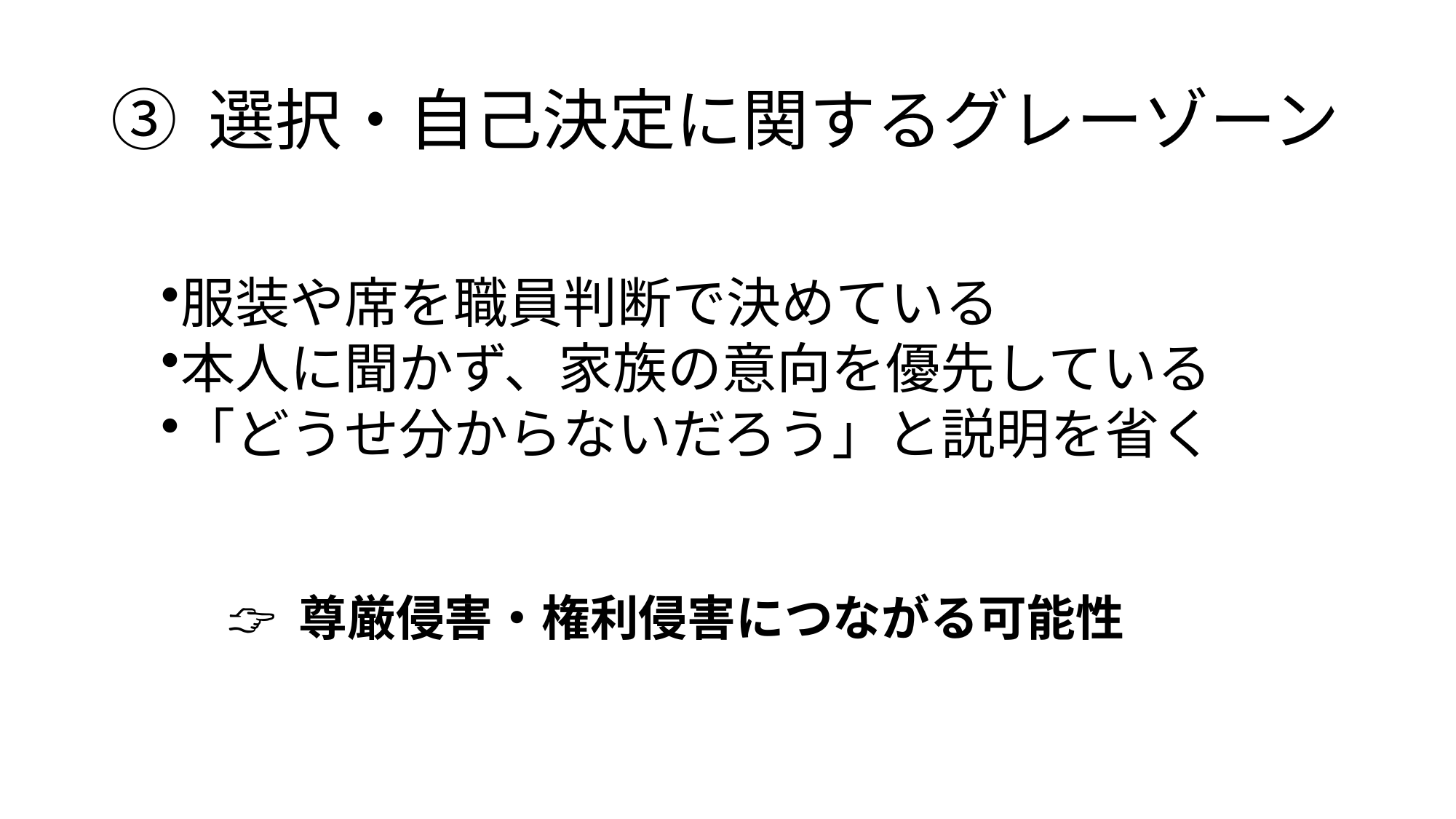

# ③ 選択・自己決定に関するグレーゾーン
服装や席を職員判断で決めている
本人に聞かず、家族の意向を優先している
「どうせ分からないだろう」と説明を省く
👉 尊厳侵害・権利侵害につながる可能性